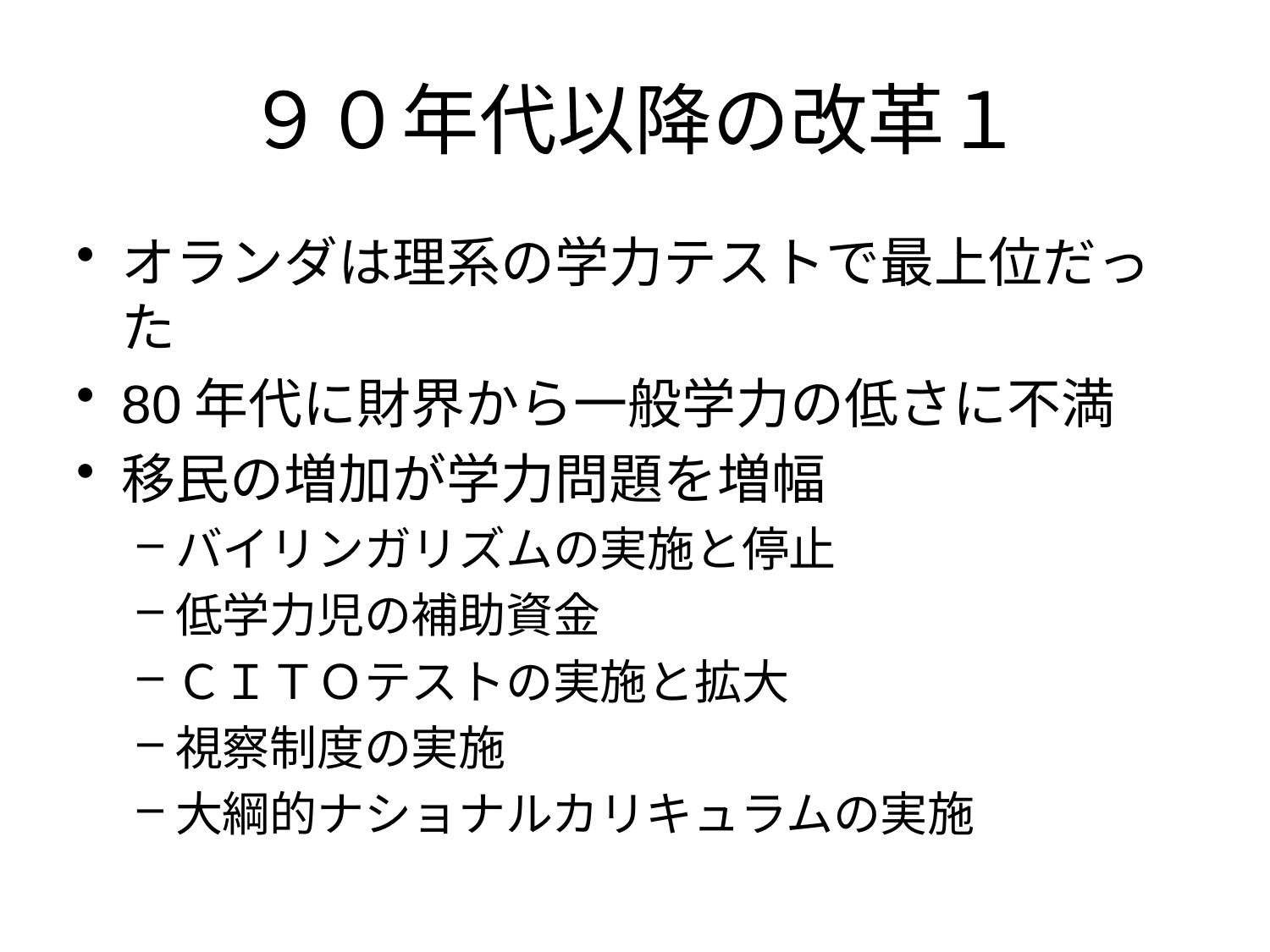

# ９０年代以降の改革１
オランダは理系の学力テストで最上位だった
80年代に財界から一般学力の低さに不満
移民の増加が学力問題を増幅
バイリンガリズムの実施と停止
低学力児の補助資金
ＣＩＴＯテストの実施と拡大
視察制度の実施
大綱的ナショナルカリキュラムの実施